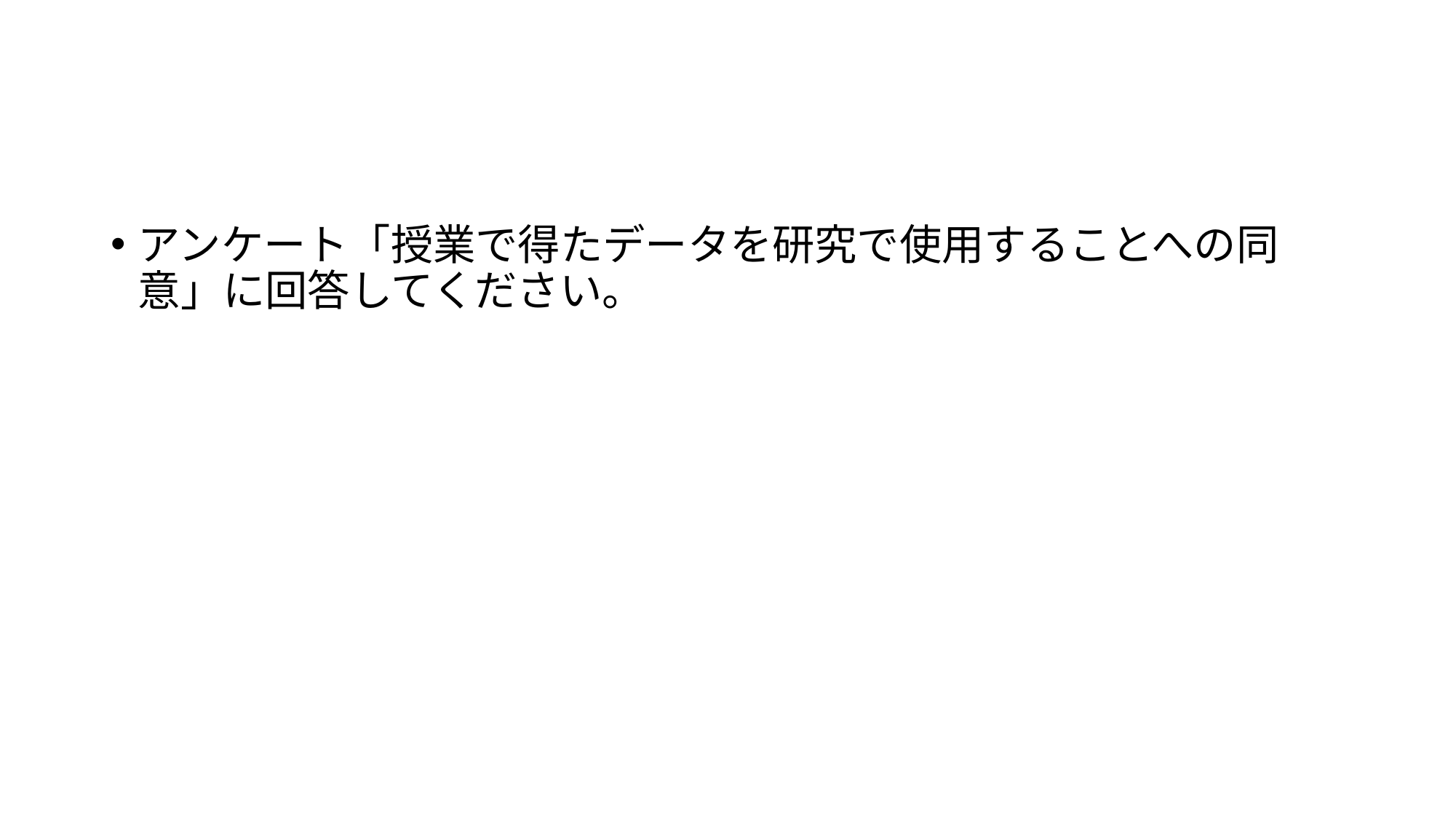

#
アンケート「授業で得たデータを研究で使用することへの同意」に回答してください。